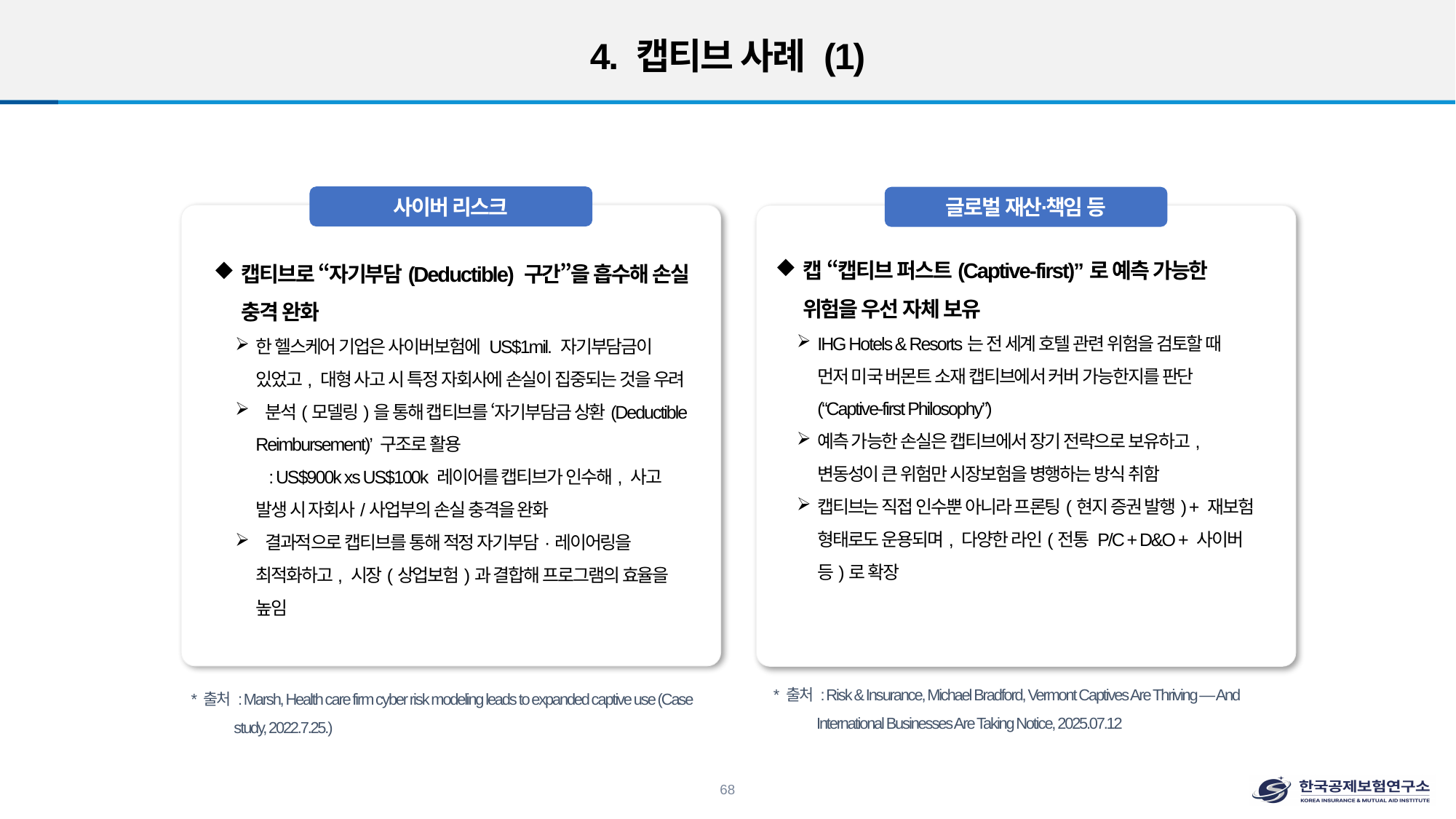

# 4. 캡티브 사례 (1)
사이버 리스크
글로벌 재산∙책임 등

캡 “캡티브 퍼스트(Captive-first)”로 예측 가능한 위험을 우선 자체 보유
IHG Hotels & Resorts는 전 세계 호텔 관련 위험을 검토할 때 먼저 미국 버몬트 소재 캡티브에서 커버 가능한지를 판단(“Captive-first Philosophy”)
예측 가능한 손실은 캡티브에서 장기 전략으로 보유하고, 변동성이 큰 위험만 시장보험을 병행하는 방식 취함
캡티브는 직접 인수뿐 아니라 프론팅(현지 증권 발행) + 재보험 형태로도 운용되며, 다양한 라인(전통 P/C + D&O + 사이버 등)로 확장

캡티브로 “자기부담(Deductible) 구간”을 흡수해 손실 충격 완화
한 헬스케어 기업은 사이버보험에 US$1mil. 자기부담금이 있었고, 대형 사고 시 특정 자회사에 손실이 집중되는 것을 우려
 분석(모델링)을 통해 캡티브를 ‘자기부담금 상환(Deductible Reimbursement)’ 구조로 활용
  : US$900k xs US$100k 레이어를 캡티브가 인수해, 사고 발생 시 자회사/사업부의 손실 충격을 완화
 결과적으로 캡티브를 통해 적정 자기부담·레이어링을 최적화하고, 시장(상업보험)과 결합해 프로그램의 효율을 높임
* 출처 : Risk & Insurance, Michael Bradford, Vermont Captives Are Thriving — And International Businesses Are Taking Notice, 2025.07.12
* 출처 : Marsh, Health care firm cyber risk modeling leads to expanded captive use (Case study, 2022.7.25.)
68